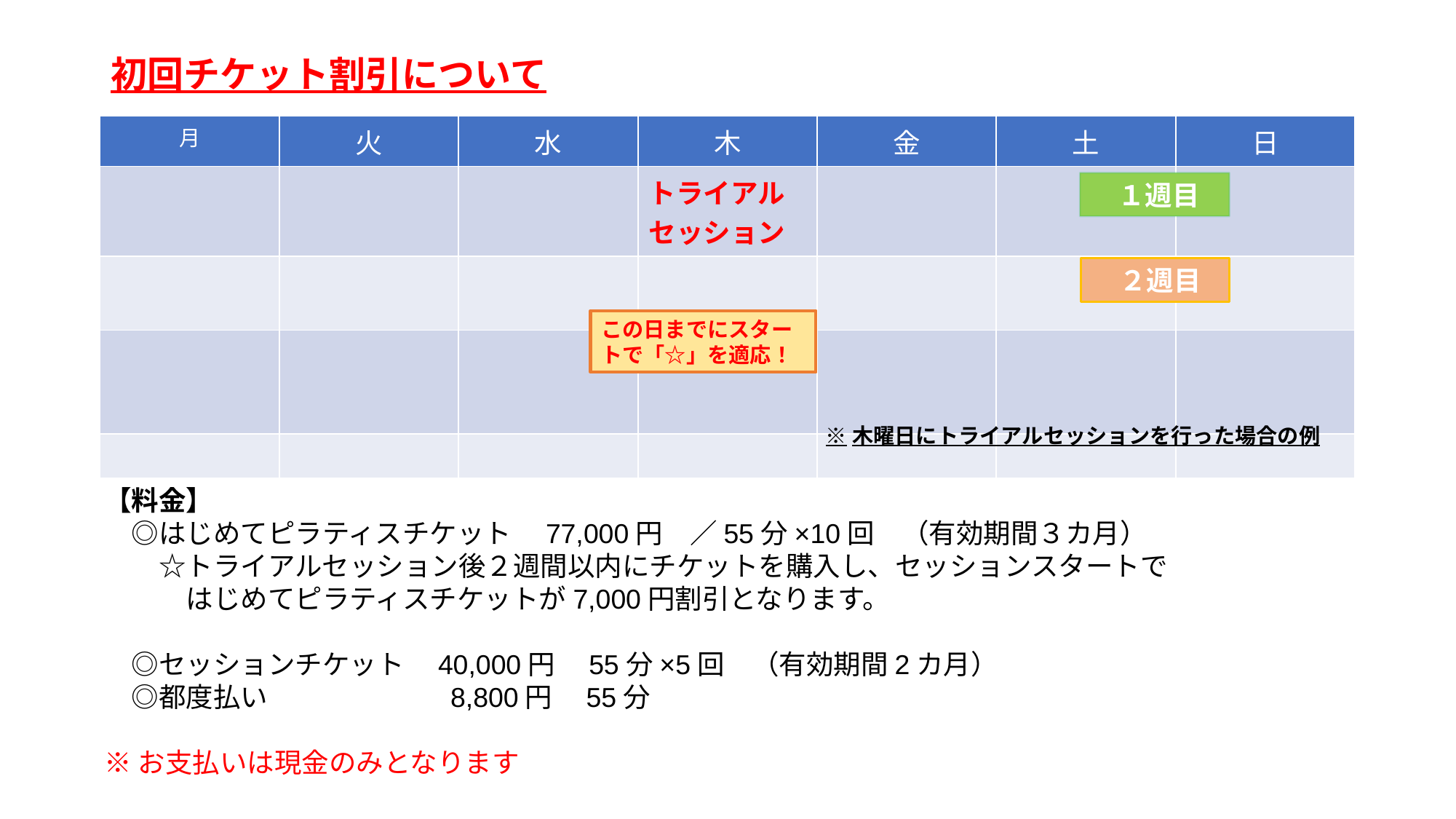

# 初回チケット割引について
| 月 | 火 | 水 | 木 | 金 | 土 | 日 |
| --- | --- | --- | --- | --- | --- | --- |
|  |  |  | トライアルセッション |  |  |  |
|  |  |  |  |  |  |  |
|  |  |  |  |  |  |  |
|  |  |  |  |  |  |  |
　１週目
　２週目
この日までにスタートで「☆」を適応！
※木曜日にトライアルセッションを行った場合の例
【料金】
　◎はじめてピラティスチケット　77,000円　／55分×10回　（有効期間３カ月）
　　☆トライアルセッション後２週間以内にチケットを購入し、セッションスタートで
　　　はじめてピラティスチケットが7,000円割引となります。

　◎セッションチケット　40,000円　55分×5回　（有効期間2カ月）
　◎都度払い　　　　　　  8,800円　55分

※お支払いは現金のみとなります